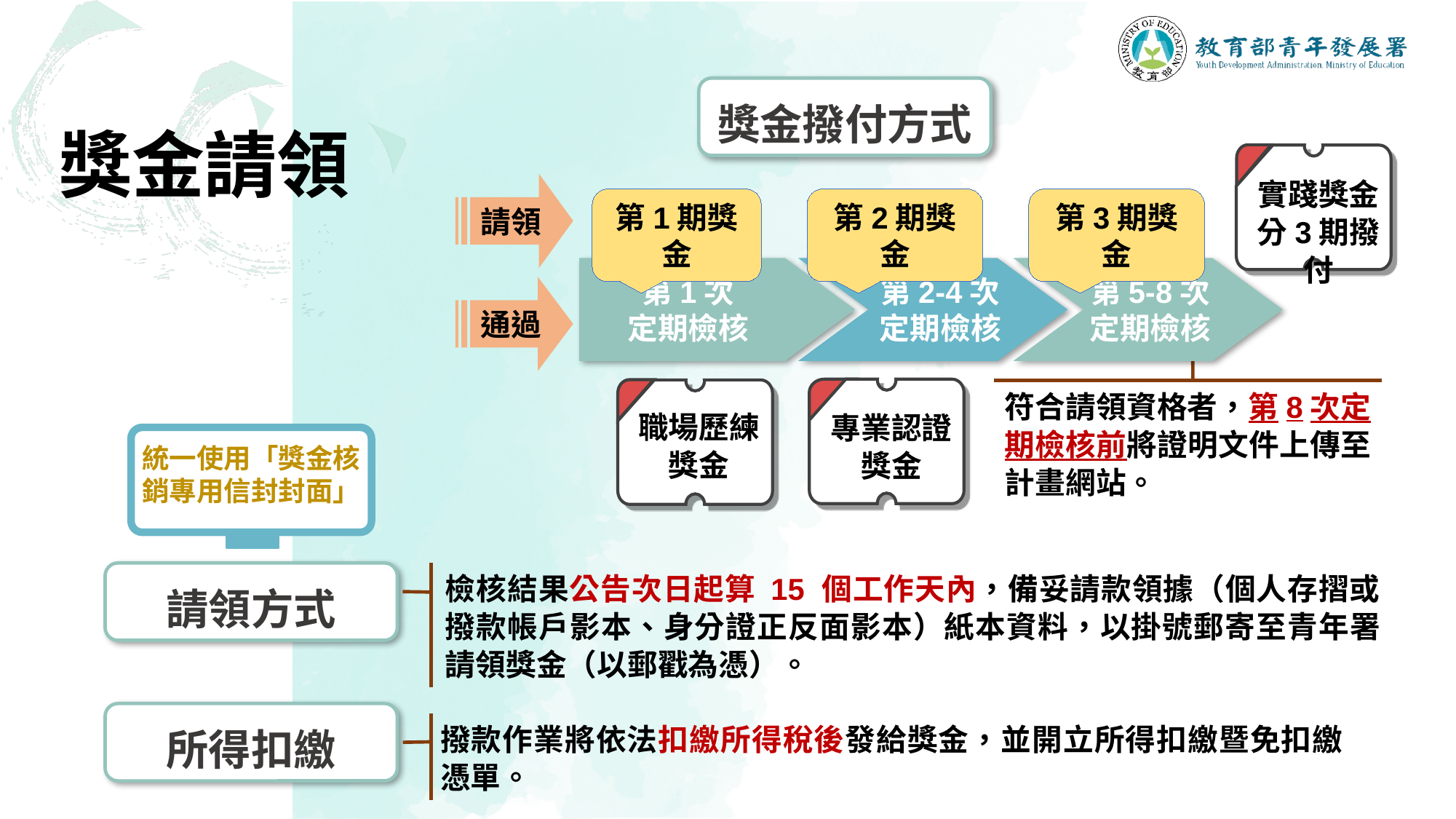

獎金撥付方式
獎金請領

實踐獎金
分3期撥付
請領
第1期獎金
第2期獎金
第3期獎金

第1次
定期檢核
第2-4次
定期檢核
第5-8次
定期檢核
通過
符合請領資格者，第8次定期檢核前將證明文件上傳至計畫網站。

專業認證獎金

職場歷練獎金
統一使用「獎金核銷專用信封封面」

請領方式
檢核結果公告次日起算 15 個工作天內，備妥請款領據（個人存摺或撥款帳戶影本、身分證正反面影本）紙本資料，以掛號郵寄至青年署請領獎金（以郵戳為憑）。
所得扣繳
撥款作業將依法扣繳所得稅後發給獎金，並開立所得扣繳暨免扣繳憑單。